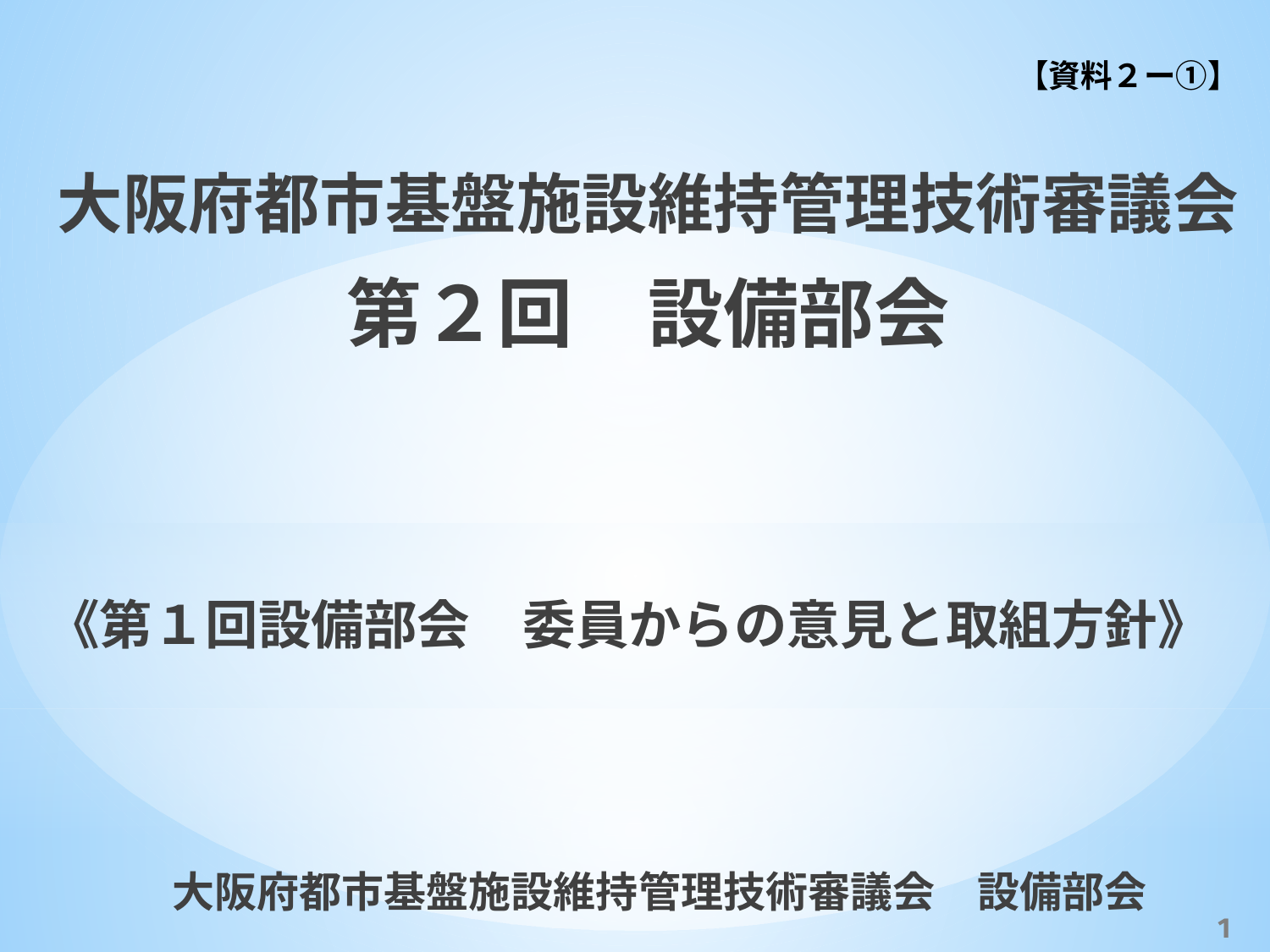

【資料２ー①】
大阪府都市基盤施設維持管理技術審議会
第２回　設備部会
《第１回設備部会　委員からの意見と取組方針》
　大阪府都市基盤施設維持管理技術審議会　設備部会
1